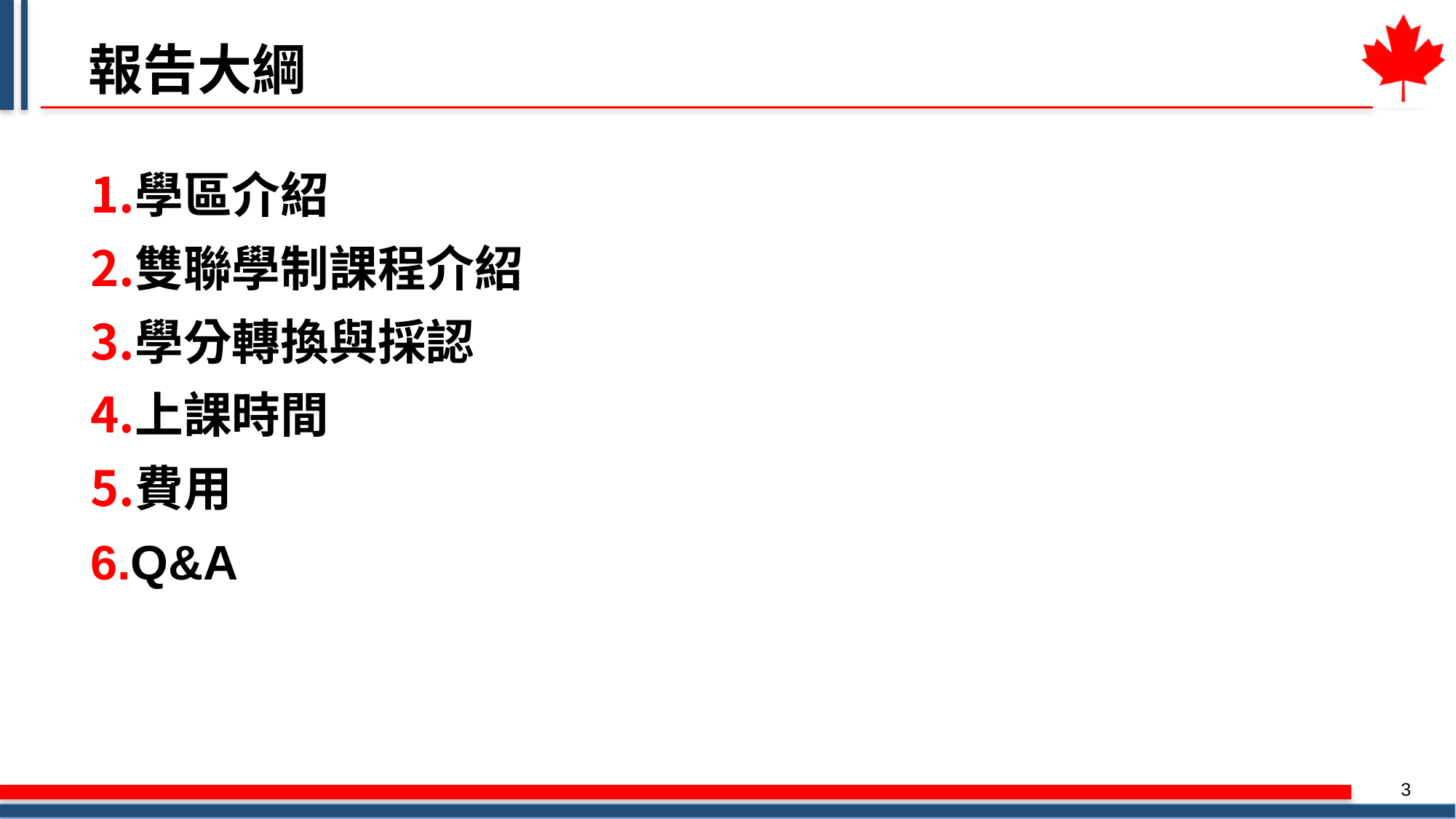

# 報告大綱
學區介紹
雙聯學制課程介紹
學分轉換與採認
上課時間
費用
Q&A